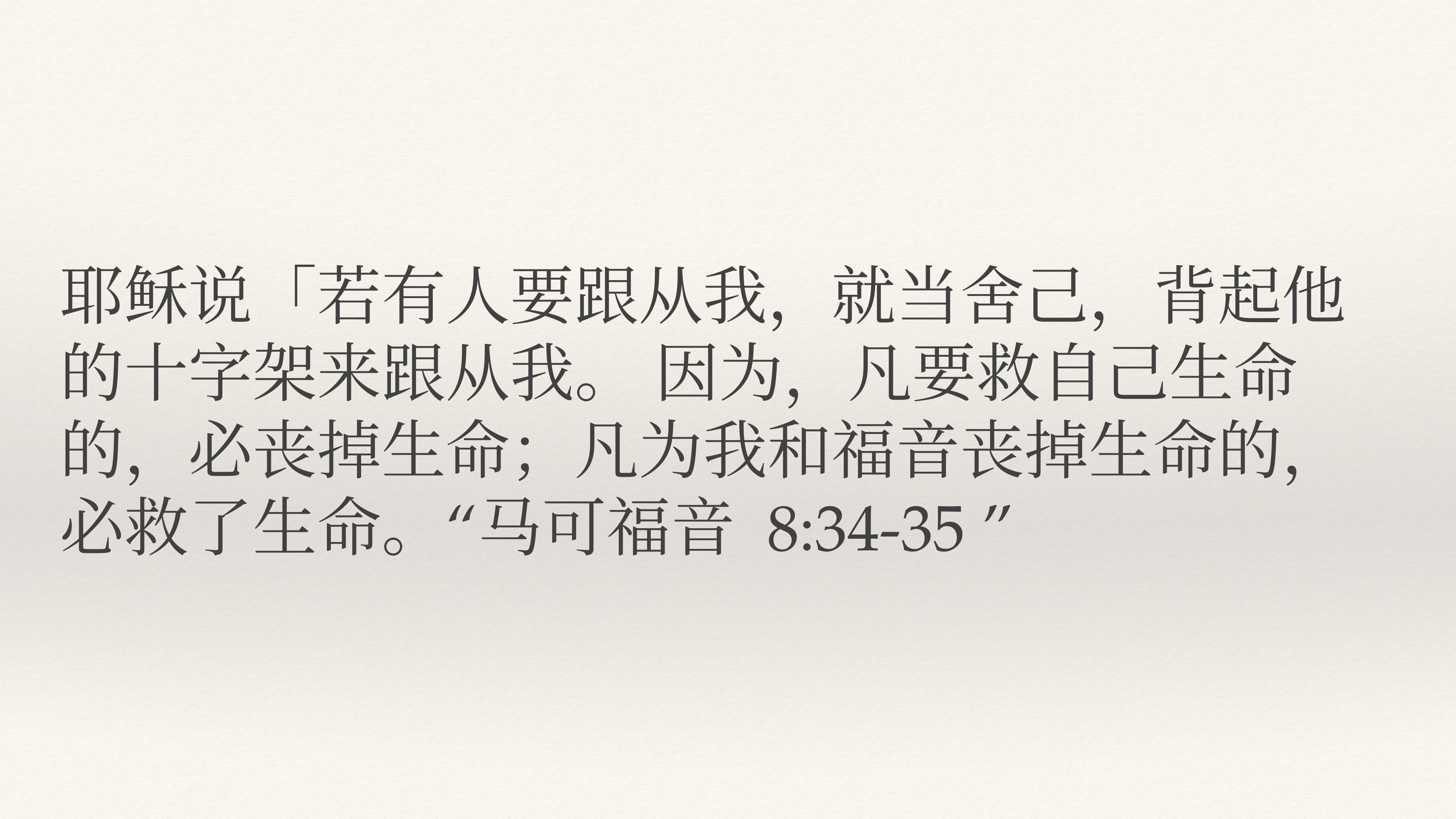

耶稣说「若有人要跟从我，就当舍己，背起他的十字架来跟从我。 因为，凡要救自己生命的，必丧掉生命；凡为我和福音丧掉生命的，必救了生命。“马可福音 8:34-35 ”